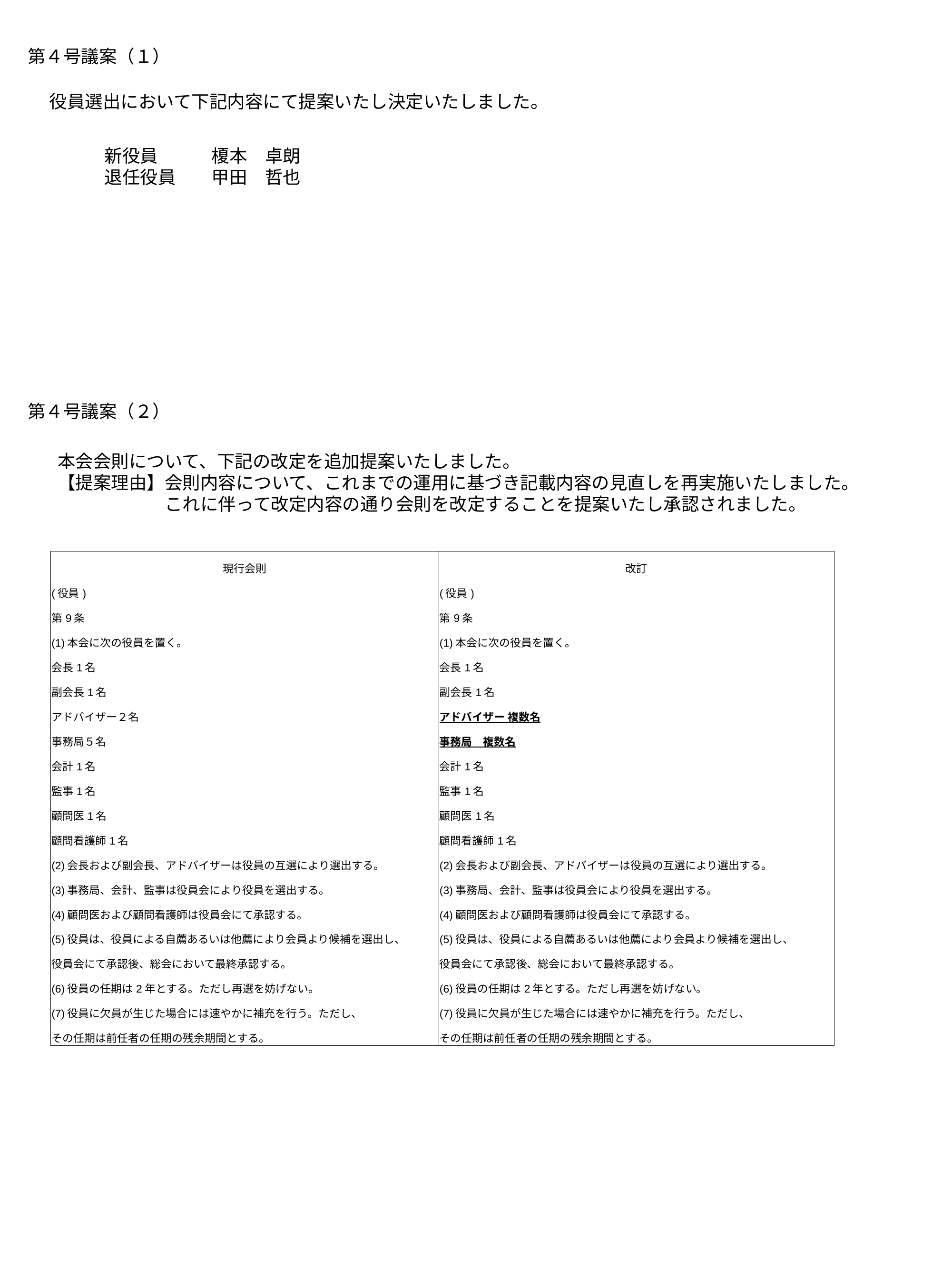

第４号議案（１）
役員選出において下記内容にて提案いたし決定いたしました。
新役員　　　榎本　卓朗
退任役員　　甲田　哲也
第４号議案（２）
本会会則について、下記の改定を追加提案いたしました。
【提案理由】会則内容について、これまでの運用に基づき記載内容の見直しを再実施いたしました。
　　　　　　これに伴って改定内容の通り会則を改定することを提案いたし承認されました。
| 現行会則 |  |  |  |  |  |  |
| --- | --- | --- | --- | --- | --- | --- |
| (役員) |  |  |  |  |  |  |
| 第9条 |  |  |  |  |  |  |
| (1)本会に次の役員を置く。 |  |  |  |  |  |  |
| 会長1名 |  |  |  |  |  |  |
| 副会長1名 |  |  |  |  |  |  |
| アドバイザー２名 |  |  |  |  |  |  |
| 事務局５名 |  |  |  |  |  |  |
| 会計1名 |  |  |  |  |  |  |
| 監事1名 |  |  |  |  |  |  |
| 顧問医1名 |  |  |  |  |  |  |
| 顧問看護師1名 |  |  |  |  |  |  |
| (2)会長および副会長、アドバイザーは役員の互選により選出する。 |  |  |  |  |  |  |
| (3)事務局、会計、監事は役員会により役員を選出する。 |  |  |  |  |  |  |
| (4)顧問医および顧問看護師は役員会にて承認する。 |  |  |  |  |  |  |
| (5)役員は、役員による自薦あるいは他薦により会員より候補を選出し、 |  |  |  |  |  |  |
| 役員会にて承認後、総会において最終承認する。 |  |  |  |  |  |  |
| (6)役員の任期は2年とする。ただし再選を妨げない。 |  |  |  |  |  |  |
| (7)役員に欠員が生じた場合には速やかに補充を行う。ただし、 |  |  |  |  |  |  |
| その任期は前任者の任期の残余期間とする。 |  |  |  |  |  |  |
| 改訂 |  |  |  |  |  |  |
| --- | --- | --- | --- | --- | --- | --- |
| (役員) |  |  |  |  |  |  |
| 第9条 |  |  |  |  |  |  |
| (1)本会に次の役員を置く。 |  |  |  |  |  |  |
| 会長1名 |  |  |  |  |  |  |
| 副会長1名 |  |  |  |  |  |  |
| アドバイザー 複数名 |  |  |  |  |  |  |
| 事務局　複数名 |  |  |  |  |  |  |
| 会計1名 |  |  |  |  |  |  |
| 監事1名 |  |  |  |  |  |  |
| 顧問医1名 |  |  |  |  |  |  |
| 顧問看護師1名 |  |  |  |  |  |  |
| (2)会長および副会長、アドバイザーは役員の互選により選出する。 |  |  |  |  |  |  |
| (3)事務局、会計、監事は役員会により役員を選出する。 |  |  |  |  |  |  |
| (4)顧問医および顧問看護師は役員会にて承認する。 |  |  |  |  |  |  |
| (5)役員は、役員による自薦あるいは他薦により会員より候補を選出し、 |  |  |  |  |  |  |
| 役員会にて承認後、総会において最終承認する。 |  |  |  |  |  |  |
| (6)役員の任期は2年とする。ただし再選を妨げない。 |  |  |  |  |  |  |
| (7)役員に欠員が生じた場合には速やかに補充を行う。ただし、 |  |  |  |  |  |  |
| その任期は前任者の任期の残余期間とする。 |  |  |  |  |  |  |